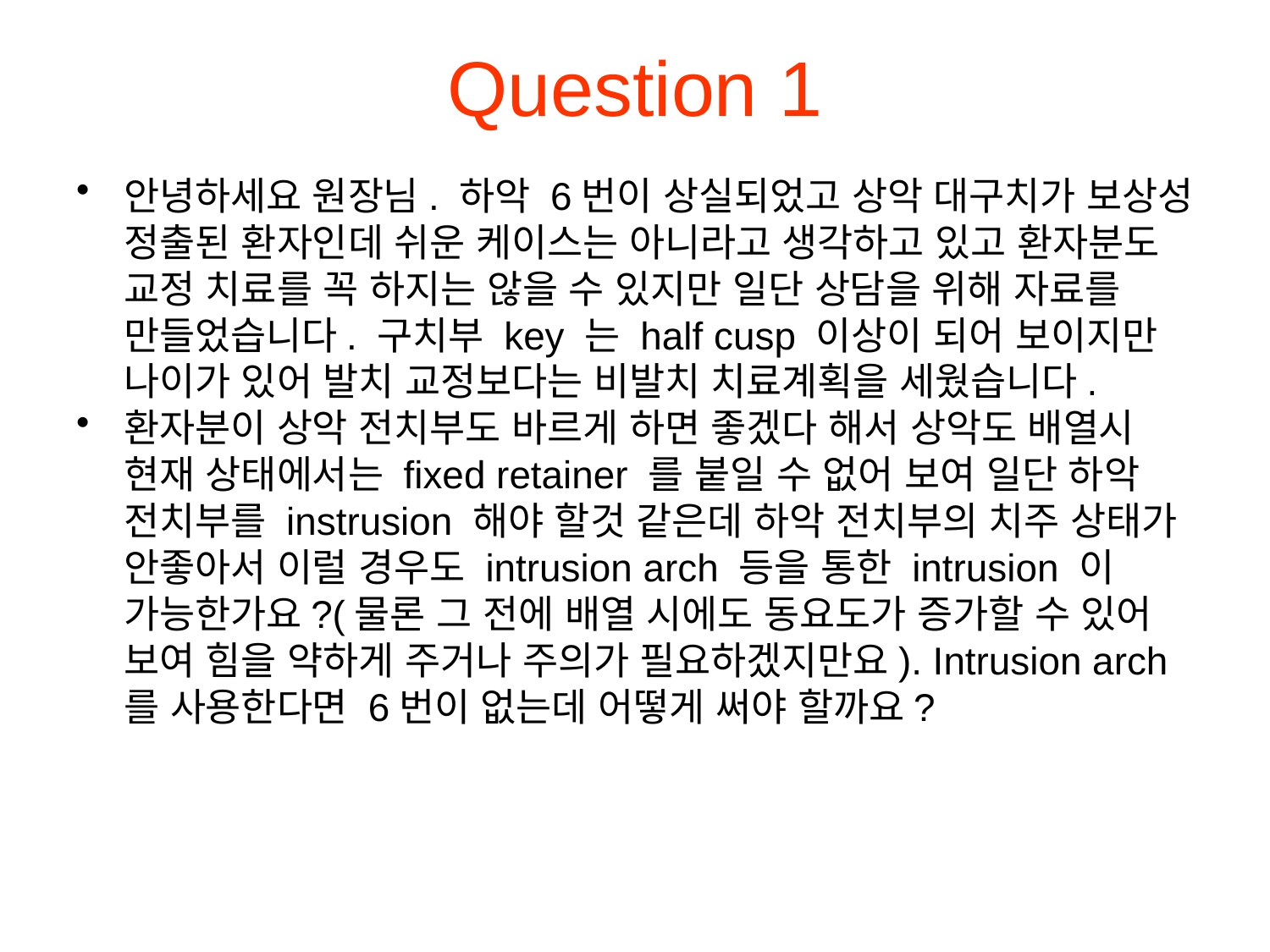

# Question 1
안녕하세요 원장님. 하악 6번이 상실되었고 상악 대구치가 보상성 정출된 환자인데 쉬운 케이스는 아니라고 생각하고 있고 환자분도 교정 치료를 꼭 하지는 않을 수 있지만 일단 상담을 위해 자료를 만들었습니다. 구치부 key 는 half cusp 이상이 되어 보이지만 나이가 있어 발치 교정보다는 비발치 치료계획을 세웠습니다.
환자분이 상악 전치부도 바르게 하면 좋겠다 해서 상악도 배열시 현재 상태에서는 fixed retainer 를 붙일 수 없어 보여 일단 하악 전치부를 instrusion 해야 할것 같은데 하악 전치부의 치주 상태가 안좋아서 이럴 경우도 intrusion arch 등을 통한 intrusion 이 가능한가요?(물론 그 전에 배열 시에도 동요도가 증가할 수 있어 보여 힘을 약하게 주거나 주의가 필요하겠지만요). Intrusion arch 를 사용한다면 6번이 없는데 어떻게 써야 할까요?